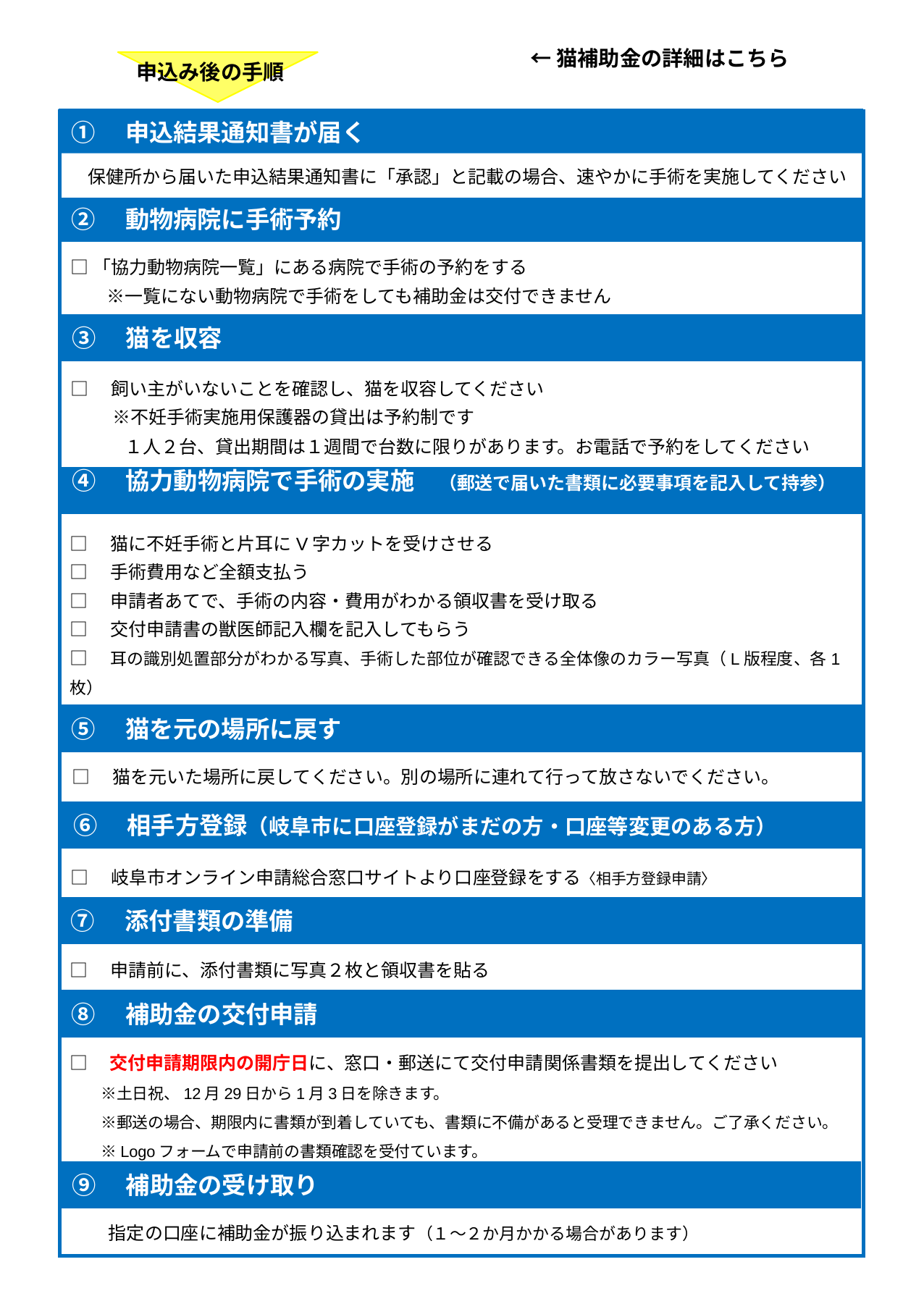

←猫補助金の詳細はこちら

申込み後の手順

①　申込結果通知書が届く
　保健所から届いた申込結果通知書に「承認」と記載の場合、速やかに手術を実施してください
②　動物病院に手術予約
□「協力動物病院一覧」にある病院で手術の予約をする
　　※一覧にない動物病院で手術をしても補助金は交付できません
③　猫を収容
□　飼い主がいないことを確認し、猫を収容してください
　　※不妊手術実施用保護器の貸出は予約制です
　　　１人２台、貸出期間は１週間で台数に限りがあります。お電話で予約をしてください
④　協力動物病院で手術の実施　（郵送で届いた書類に必要事項を記入して持参）
□　猫に不妊手術と片耳にV字カットを受けさせる
□　手術費用など全額支払う
□　申請者あてで、手術の内容・費用がわかる領収書を受け取る
□　交付申請書の獣医師記入欄を記入してもらう
□　耳の識別処置部分がわかる写真、手術した部位が確認できる全体像のカラー写真（L版程度、各1枚）
　　※写真については、病院で対応が異なりますので、各自で病院にご確認ください。

⑤　猫を元の場所に戻す
□　猫を元いた場所に戻してください。別の場所に連れて行って放さないでください。
⑥　相手方登録（岐阜市に口座登録がまだの方・口座等変更のある方）
□　岐阜市オンライン申請総合窓口サイトより口座登録をする〈相手方登録申請〉

⑦　添付書類の準備
□　申請前に、添付書類に写真２枚と領収書を貼る
⑧　補助金の交付申請
□　交付申請期限内の開庁日に、窓口・郵送にて交付申請関係書類を提出してください
　　※土日祝、12月29日から1月3日を除きます。
　　※郵送の場合、期限内に書類が到着していても、書類に不備があると受理できません。ご了承ください。
　　※Logoフォームで申請前の書類確認を受付ています。

⑨　補助金の受け取り
　　指定の口座に補助金が振り込まれます（１～２か月かかる場合があります）